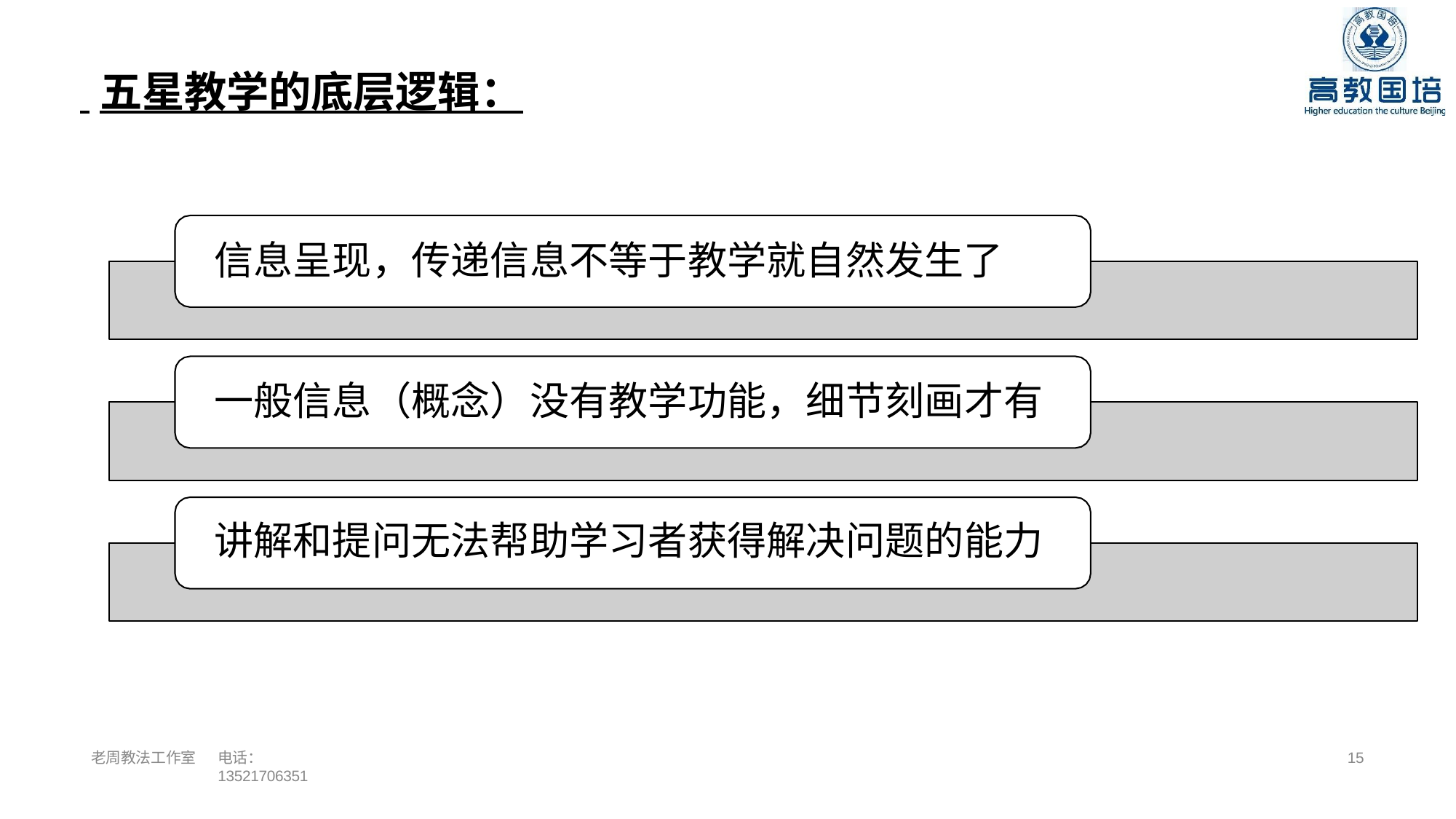

# 五星教学的底层逻辑：

信息呈现，传递信息不等于教学就自然发生了
一般信息（概念）没有教学功能，细节刻画才有 讲解和提问无法帮助学习者获得解决问题的能力

老周教法工作室
电话：13521706351
15